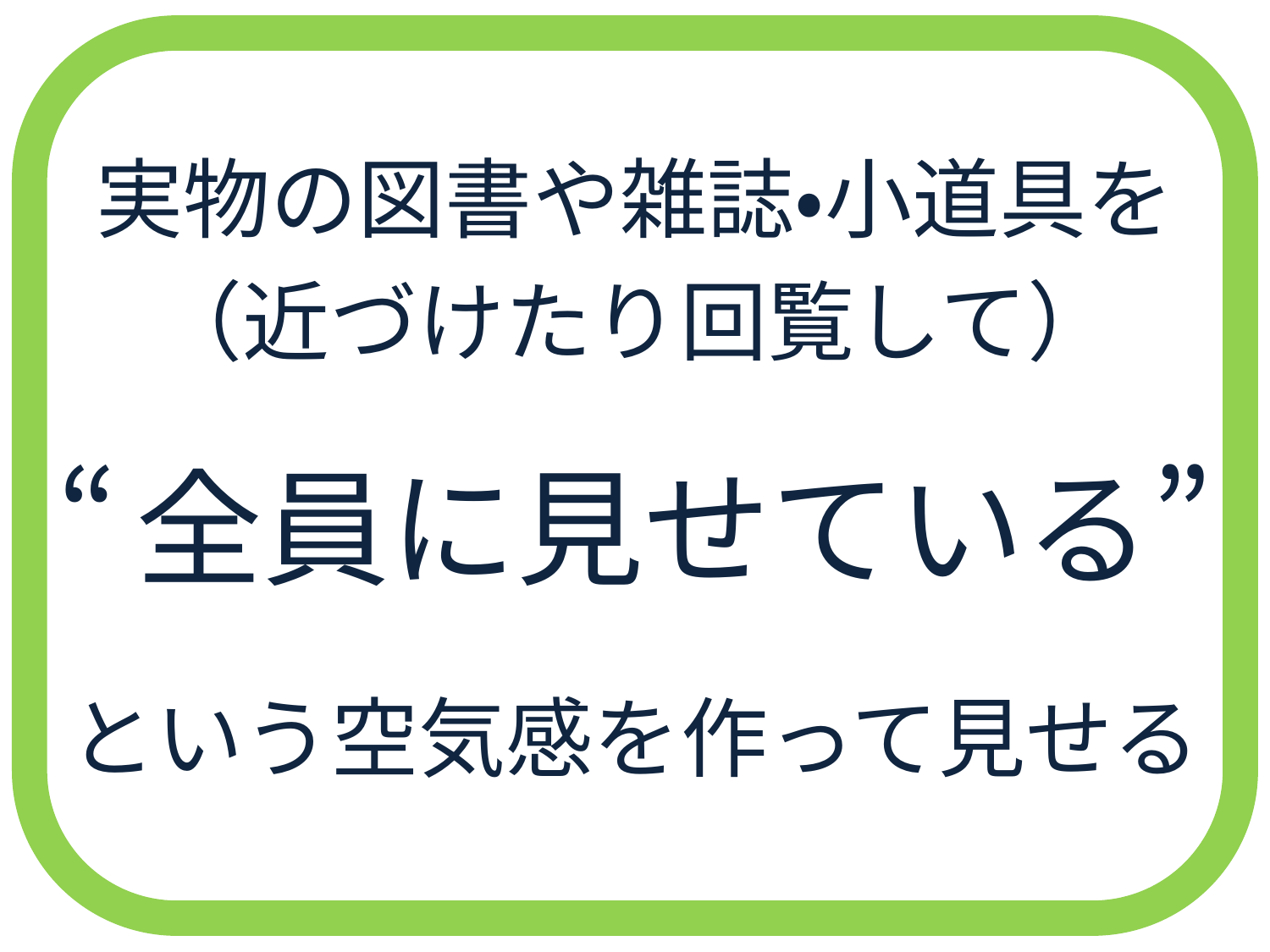

実物の図書や雑誌・小道具を
（近づけたり回覧して）

“全員に見せている”

という空気感を作って見せる